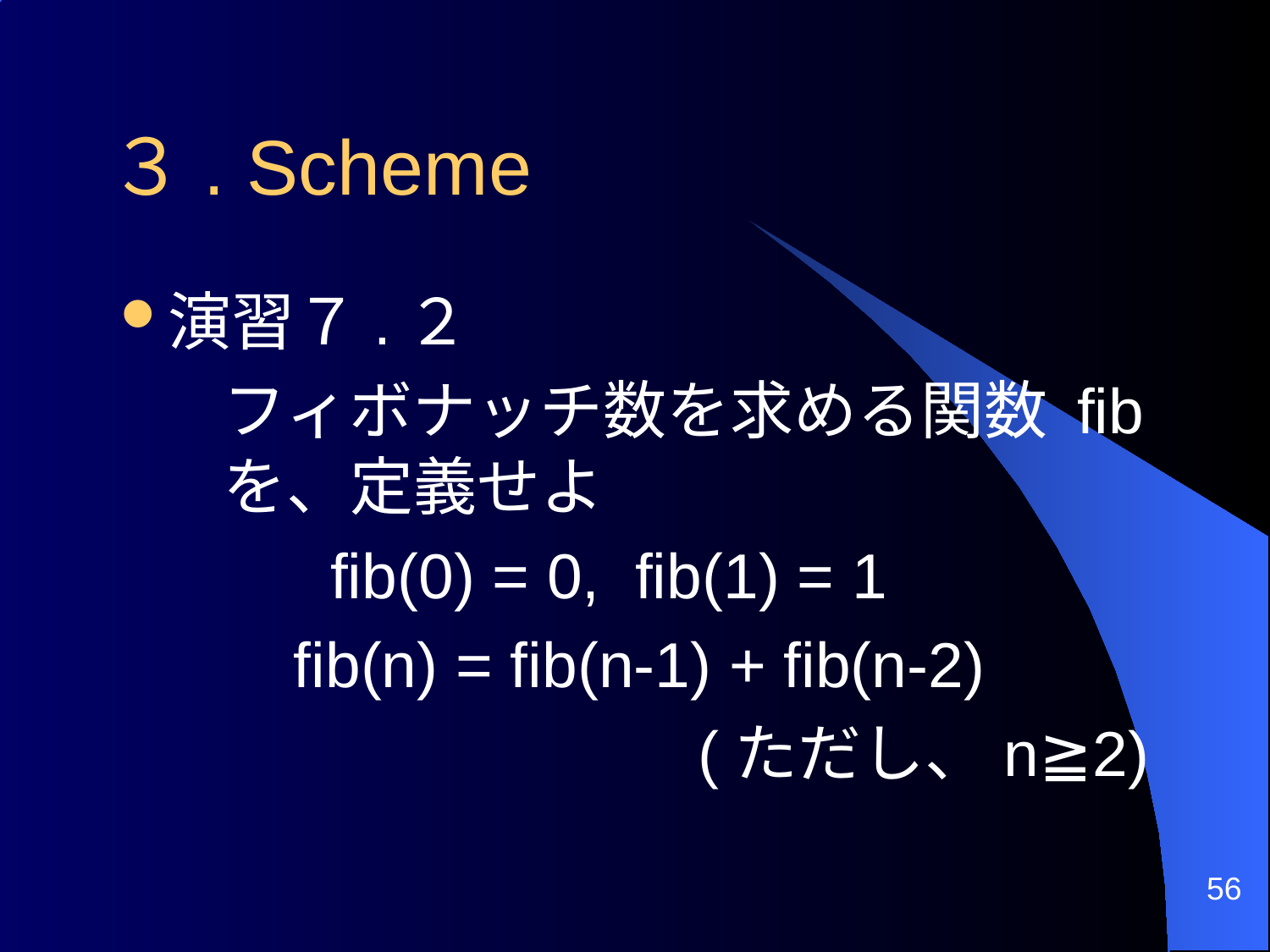

# ３. Scheme
演習７.２
	フィボナッチ数を求める関数 fibを、定義せよ
	　  fib(0) = 0,  fib(1) = 1
	    fib(n) = fib(n-1) + fib(n-2)
		(ただし、n≧2)

56